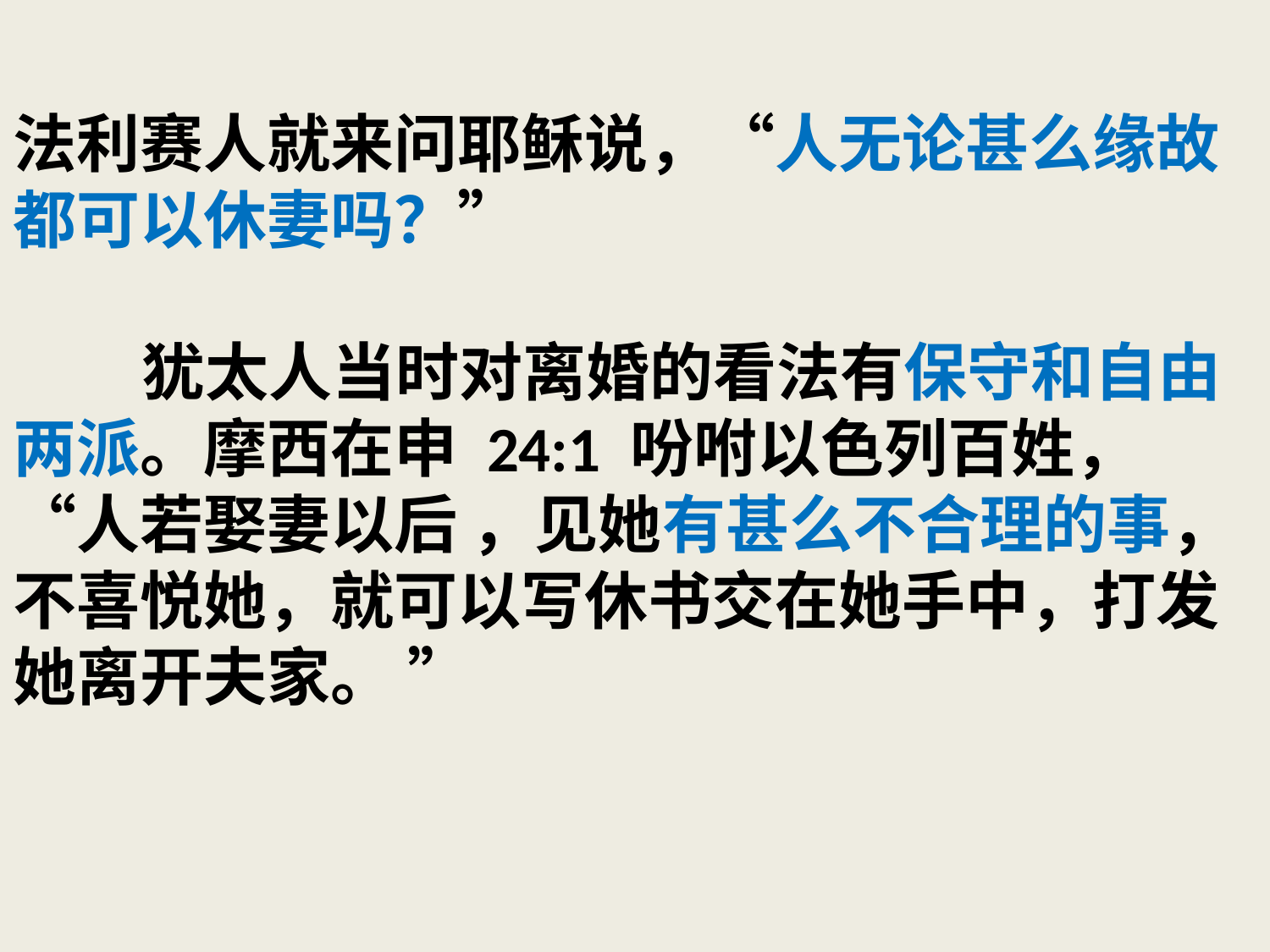

# 法利赛人就来问耶稣说，“人无论甚么缘故都可以休妻吗？” 犹太人当时对离婚的看法有保守和自由两派。摩西在申 24:1 吩咐以色列百姓，“人若娶妻以后 ，见她有甚么不合理的事，不喜悦她，就可以写休书交在她手中，打发她离开夫家。 ”